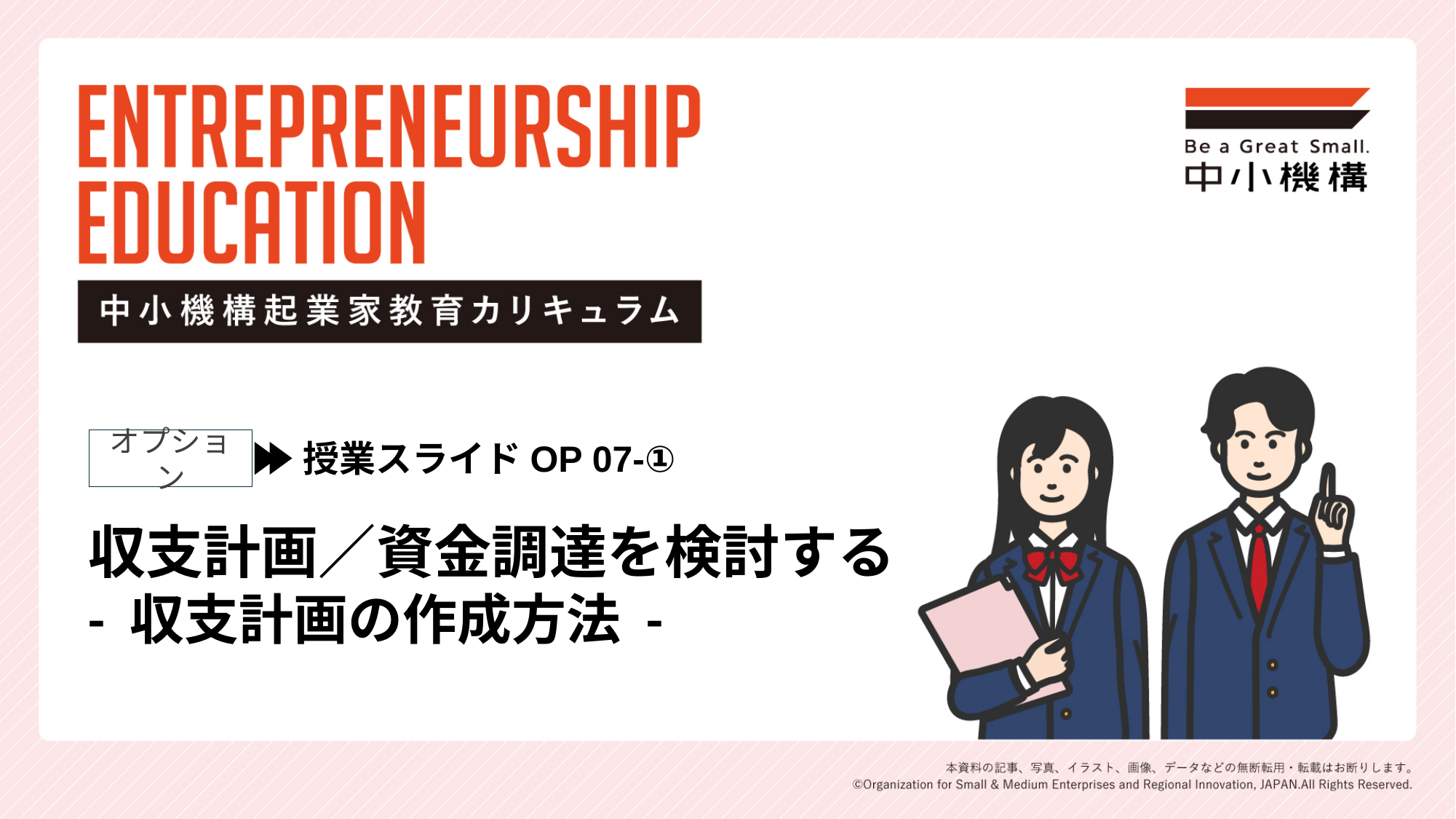

授業スライドOP 07-①
オプション

# 収支計画／資金調達を検討する - 収支計画の作成方法 -